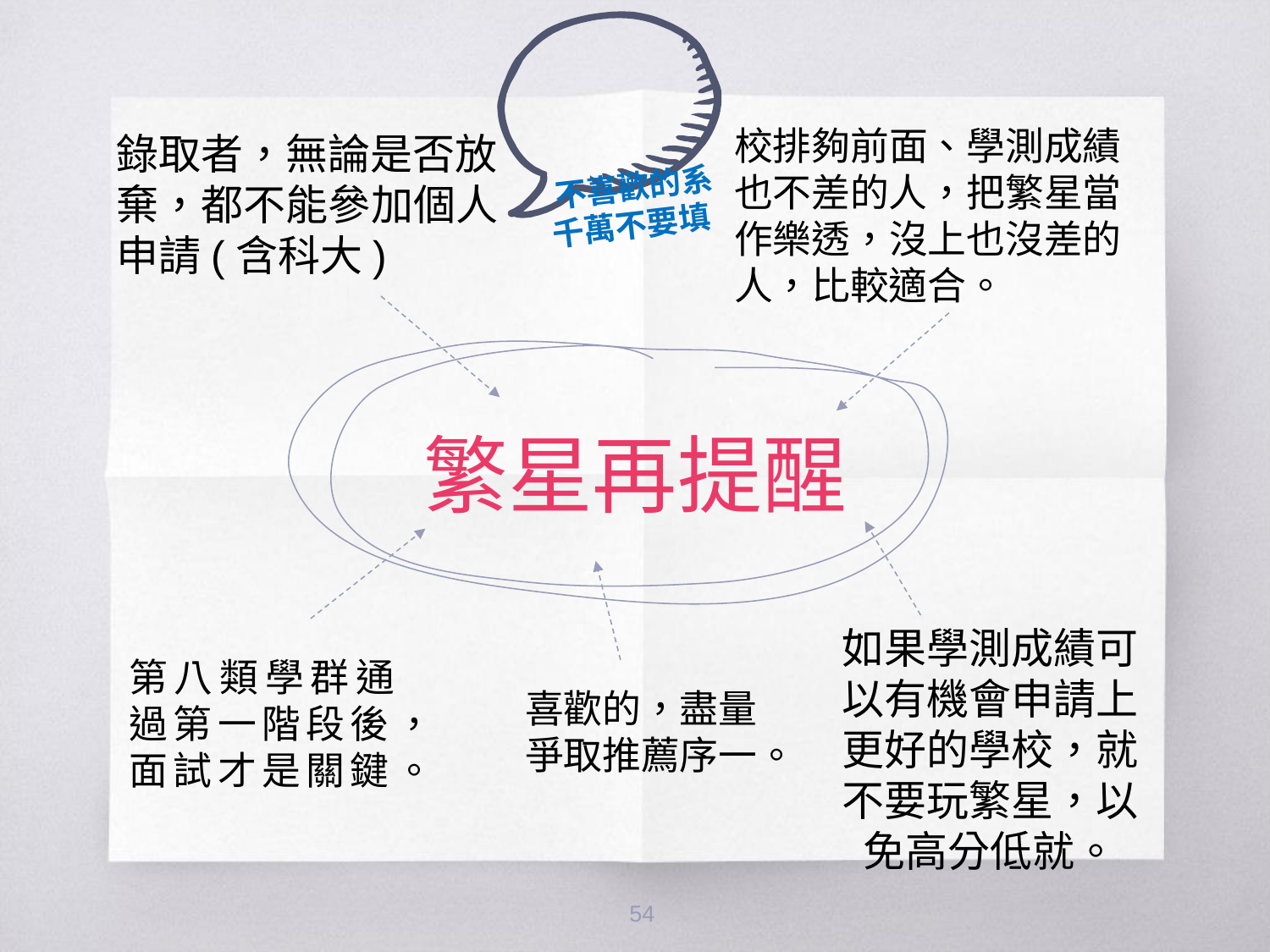

不喜歡的系
   千萬不要填
錄取者，無論是否放棄，都不能參加個人申請(含科大)
校排夠前面、學測成績也不差的人，把繁星當作樂透，沒上也沒差的人，比較適合。

繁星再提醒
第八類學群通過第一階段後，
面試才是關鍵。
喜歡的，盡量爭取推薦序一。
如果學測成績可以有機會申請上更好的學校，就不要玩繁星，以免高分低就。
54